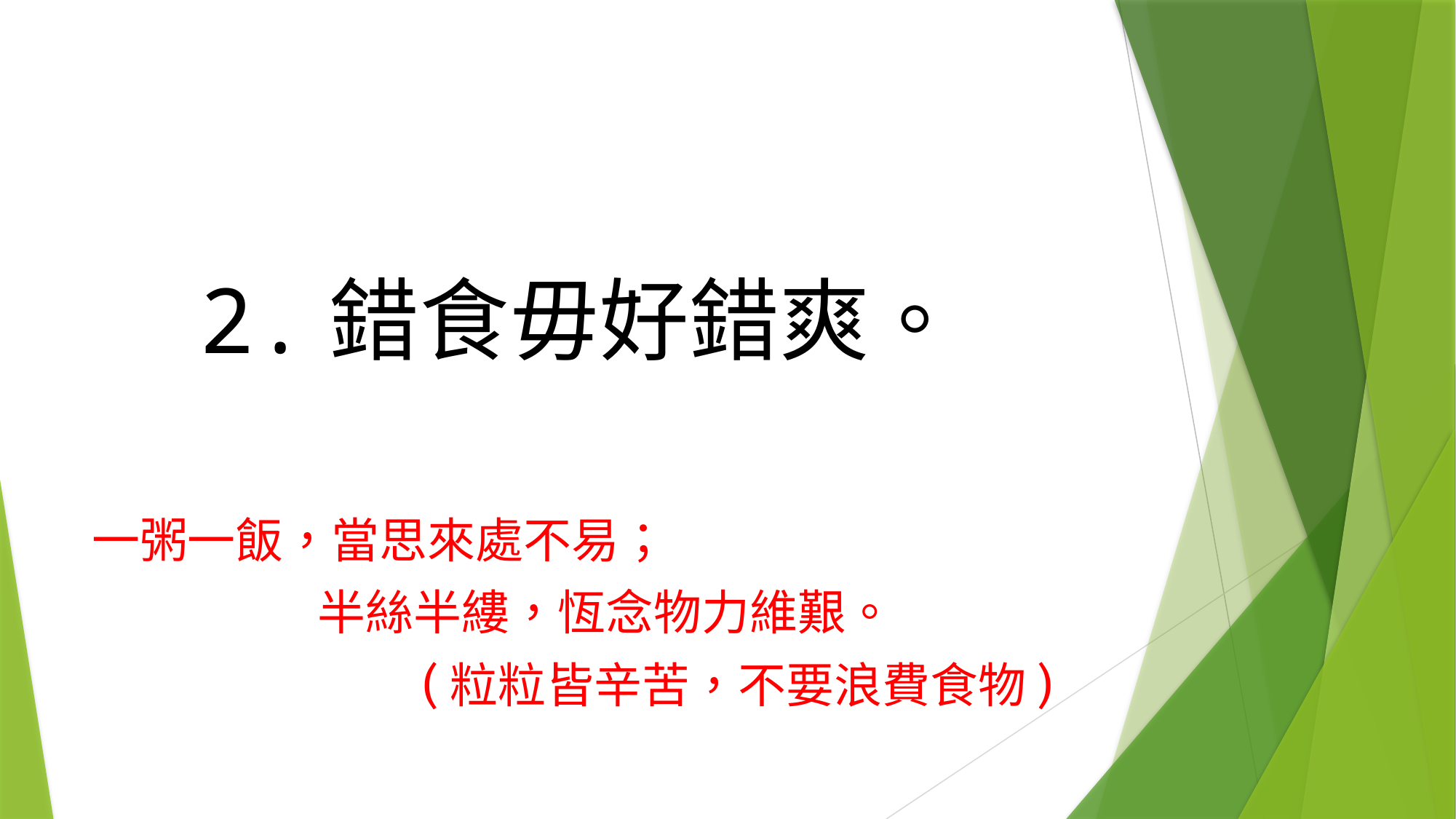

#
  2.錯食毋好錯爽。

一粥一飯，當思來處不易；
                    半絲半縷，恆念物力維艱。
                          (粒粒皆辛苦，不要浪費食物)